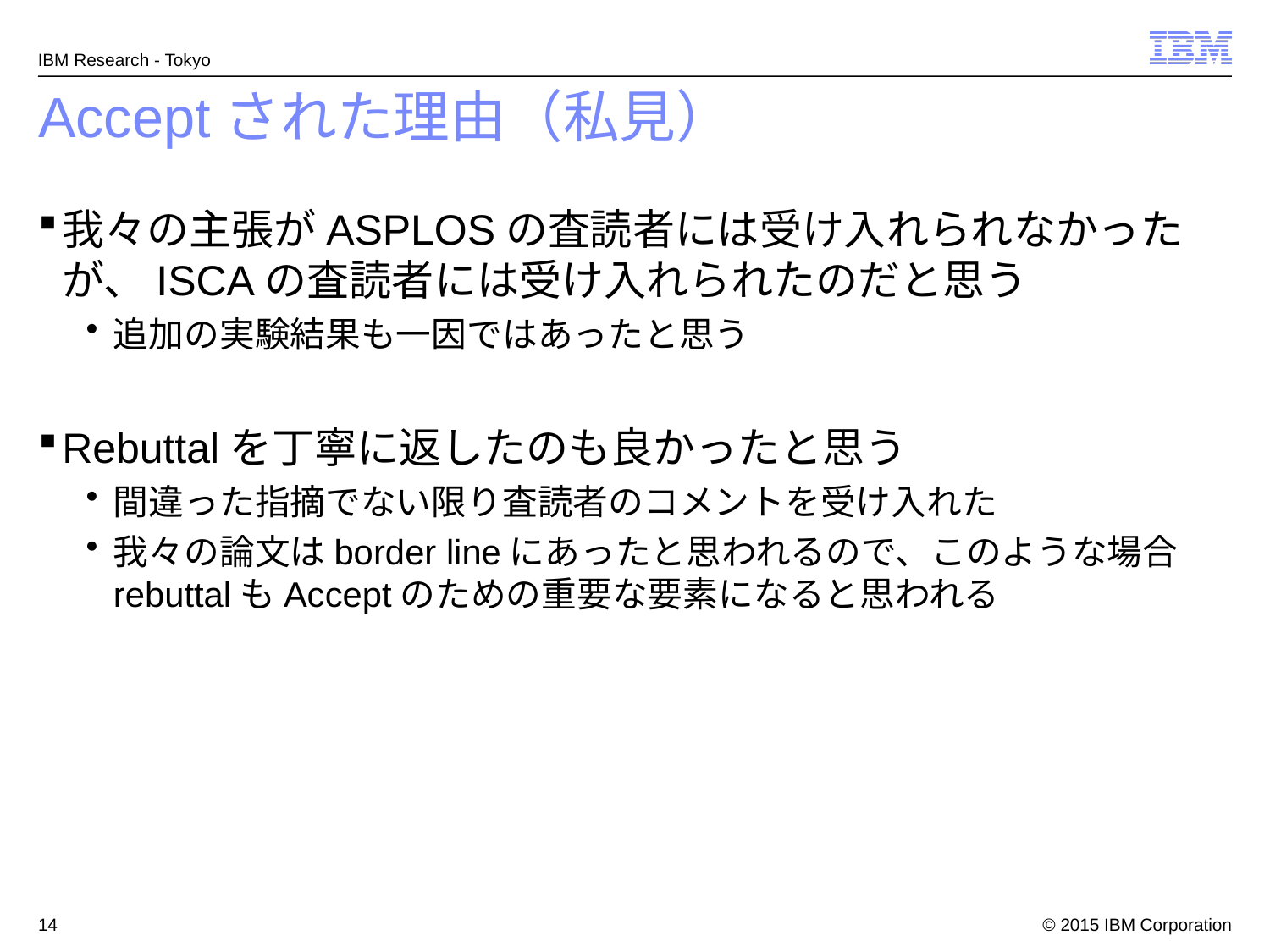

# Acceptされた理由（私見）
我々の主張がASPLOSの査読者には受け入れられなかったが、ISCAの査読者には受け入れられたのだと思う
追加の実験結果も一因ではあったと思う

Rebuttalを丁寧に返したのも良かったと思う
間違った指摘でない限り査読者のコメントを受け入れた
我々の論文はborder lineにあったと思われるので、このような場合rebuttalもAcceptのための重要な要素になると思われる
14